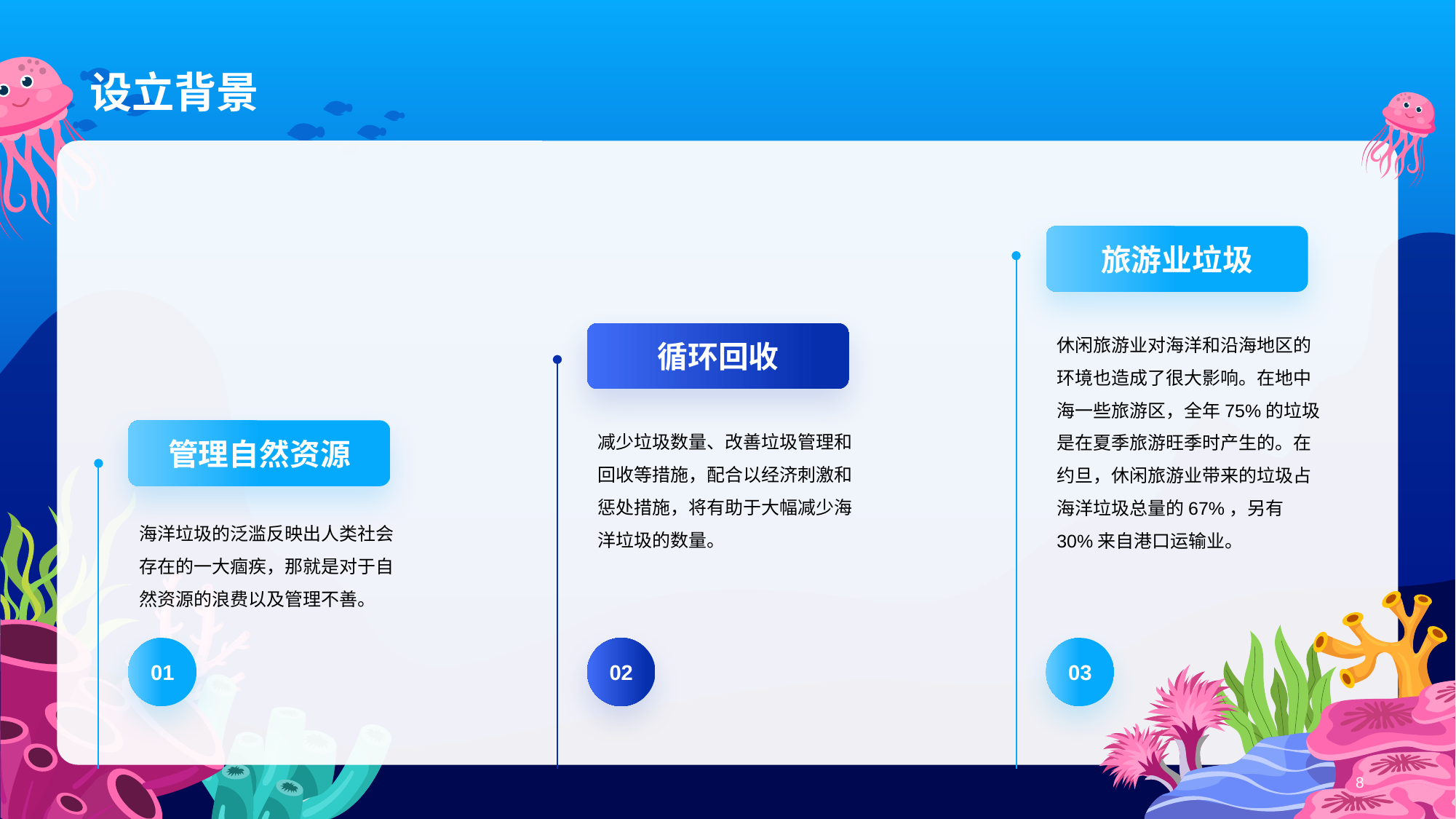

# 设立背景
旅游业垃圾
休闲旅游业对海洋和沿海地区的环境也造成了很大影响。在地中海一些旅游区，全年75%的垃圾是在夏季旅游旺季时产生的。在约旦，休闲旅游业带来的垃圾占海洋垃圾总量的67%，另有30%来自港口运输业。
03
循环回收
减少垃圾数量、改善垃圾管理和回收等措施，配合以经济刺激和惩处措施，将有助于大幅减少海洋垃圾的数量。
02
管理自然资源
海洋垃圾的泛滥反映出人类社会存在的一大痼疾，那就是对于自然资源的浪费以及管理不善。
01
8